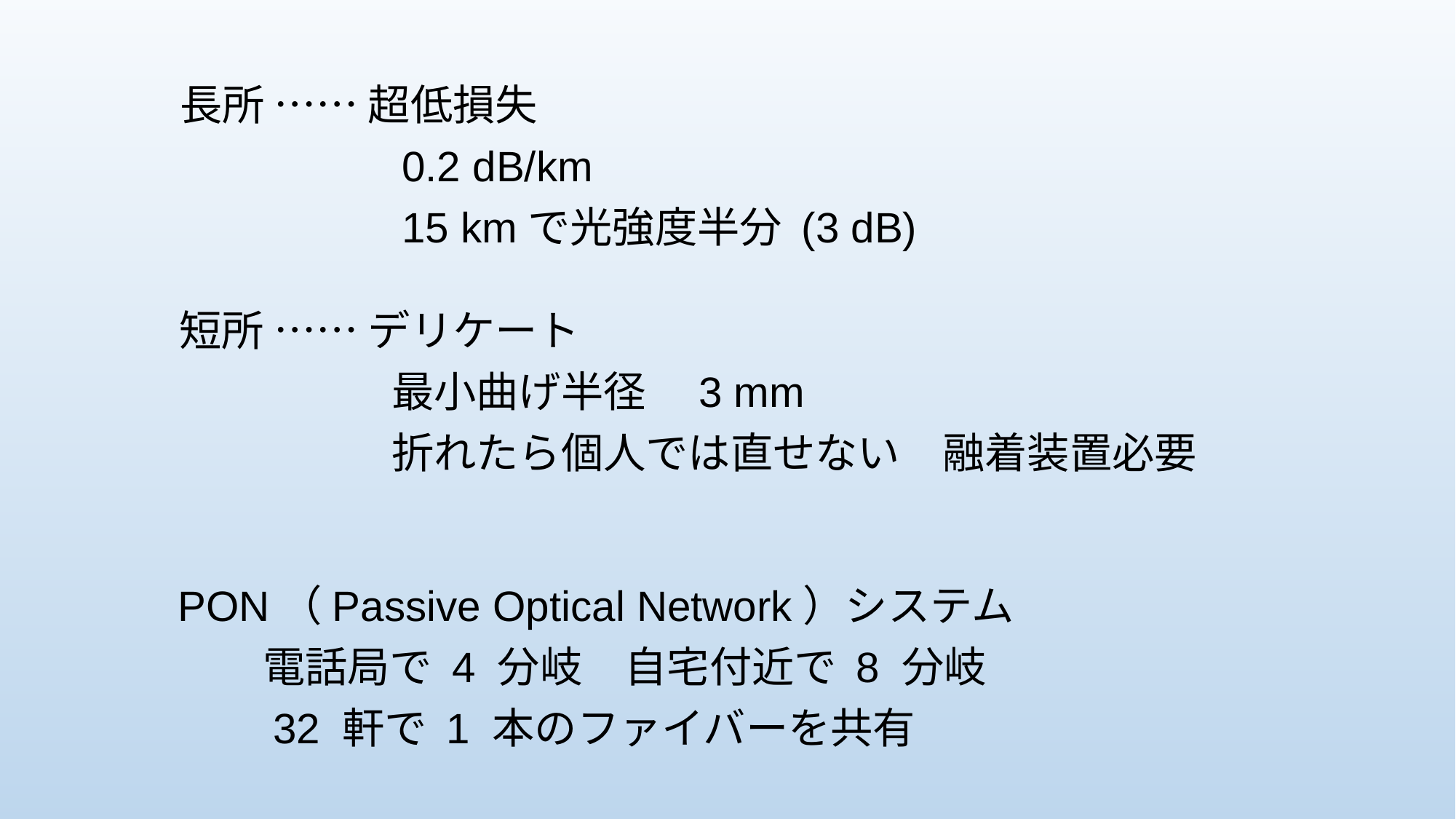

長所 …… 超低損失
　　　　　0.2 dB/km
　　　　　15 kmで光強度半分 (3 dB)
短所 …… デリケート
　　　　　最小曲げ半径　3 mm
　　　　　折れたら個人では直せない　融着装置必要
PON（Passive Optical Network）システム
　　電話局で 4 分岐　自宅付近で 8 分岐
　　32 軒で 1 本のファイバーを共有